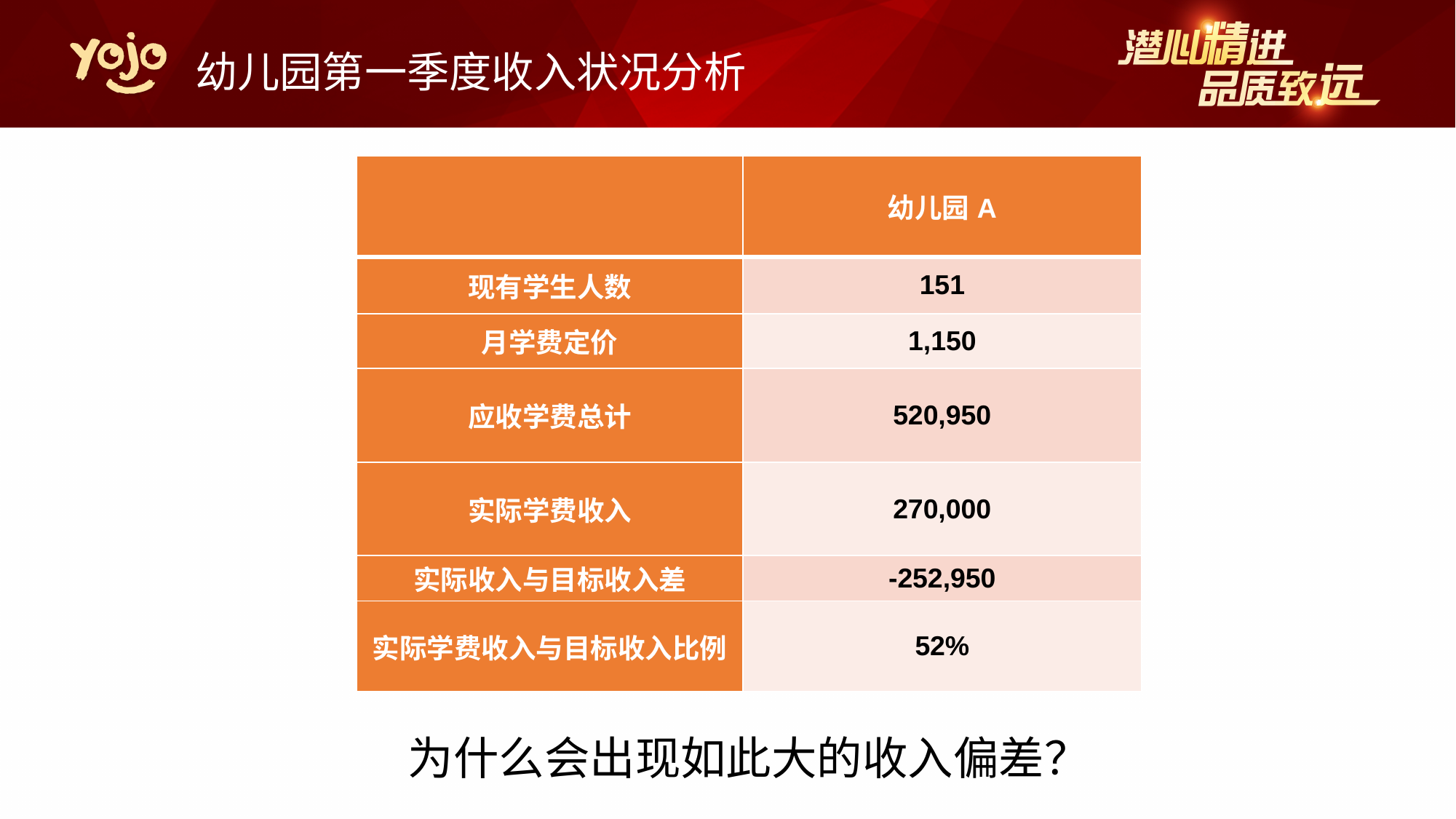

幼儿园第一季度收入状况分析
|  | 幼儿园A |
| --- | --- |
| 现有学生人数 | 151 |
| 月学费定价 | 1,150 |
| 应收学费总计 | 520,950 |
| 实际学费收入 | 270,000 |
| 实际收入与目标收入差 | -252,950 |
| 实际学费收入与目标收入比例 | 52% |
为什么会出现如此大的收入偏差？